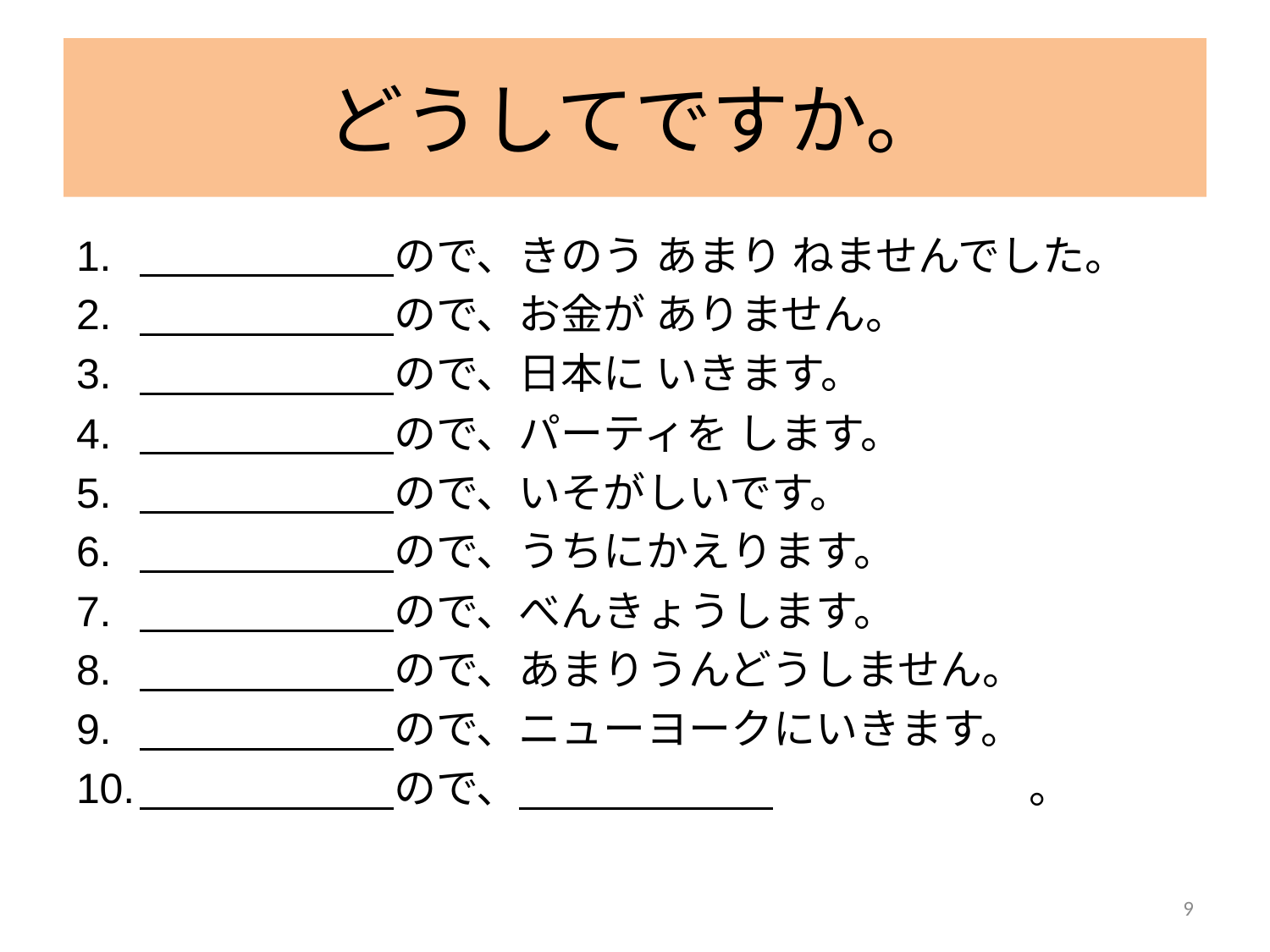

# どうしてですか。
　　　　　　ので、きのう あまり ねませんでした。
　　　　　　ので、お金が ありません。
　　　　　　ので、日本に いきます。
　　　　　　ので、パーティを します。
　　　　　　ので、いそがしいです。
　　　　　　ので、うちにかえります。
　　　　　　ので、べんきょうします。
　　　　　　ので、あまりうんどうしません。
　　　　　　ので、ニューヨークにいきます。
　　　　　　ので、　　　　　　			。
9